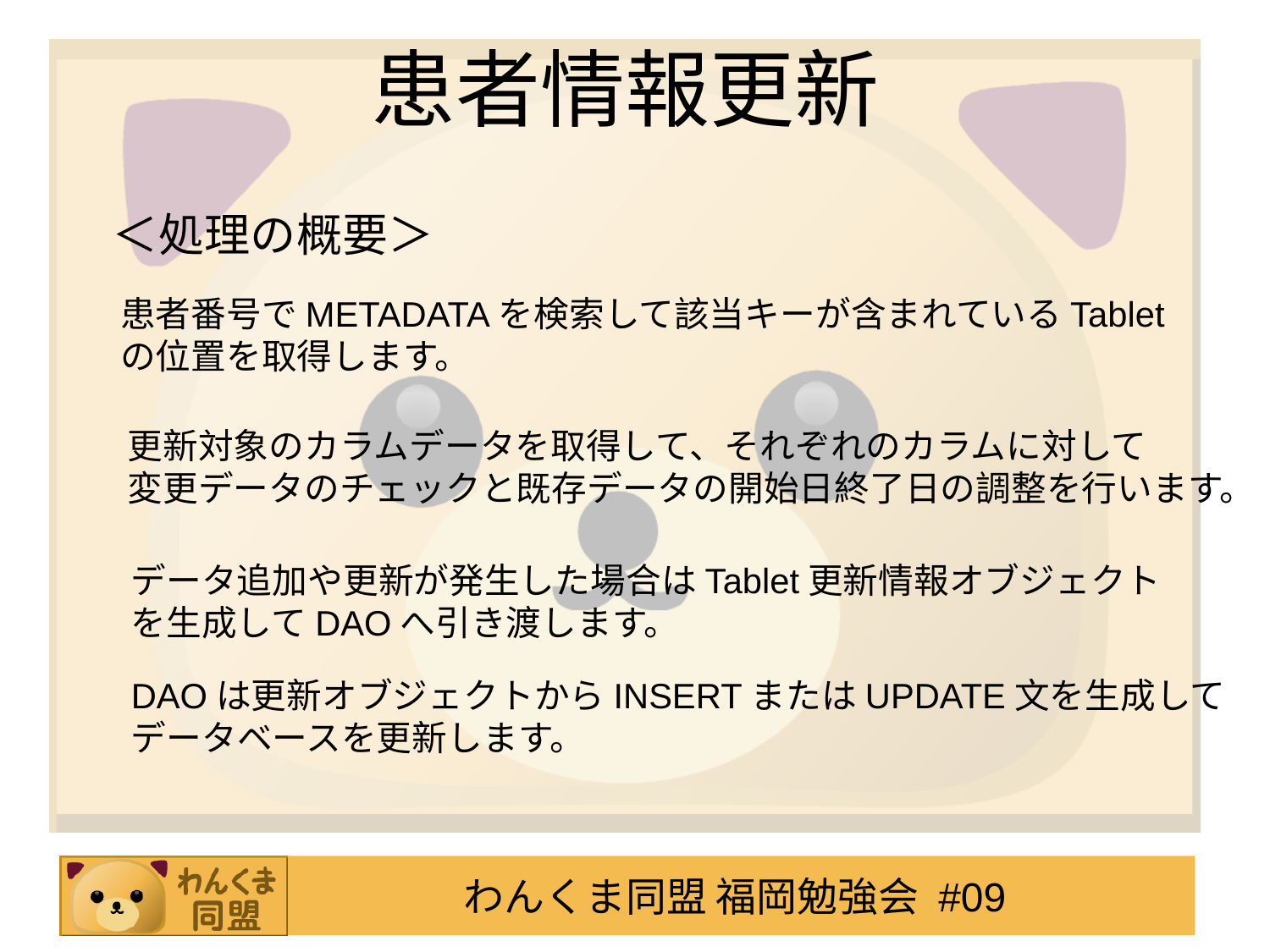

# 患者情報更新
＜処理の概要＞
患者番号でMETADATAを検索して該当キーが含まれているTablet
の位置を取得します。
更新対象のカラムデータを取得して、それぞれのカラムに対して
変更データのチェックと既存データの開始日終了日の調整を行います。
データ追加や更新が発生した場合はTablet更新情報オブジェクト
を生成してDAOへ引き渡します。
DAOは更新オブジェクトからINSERTまたはUPDATE文を生成して
データベースを更新します。